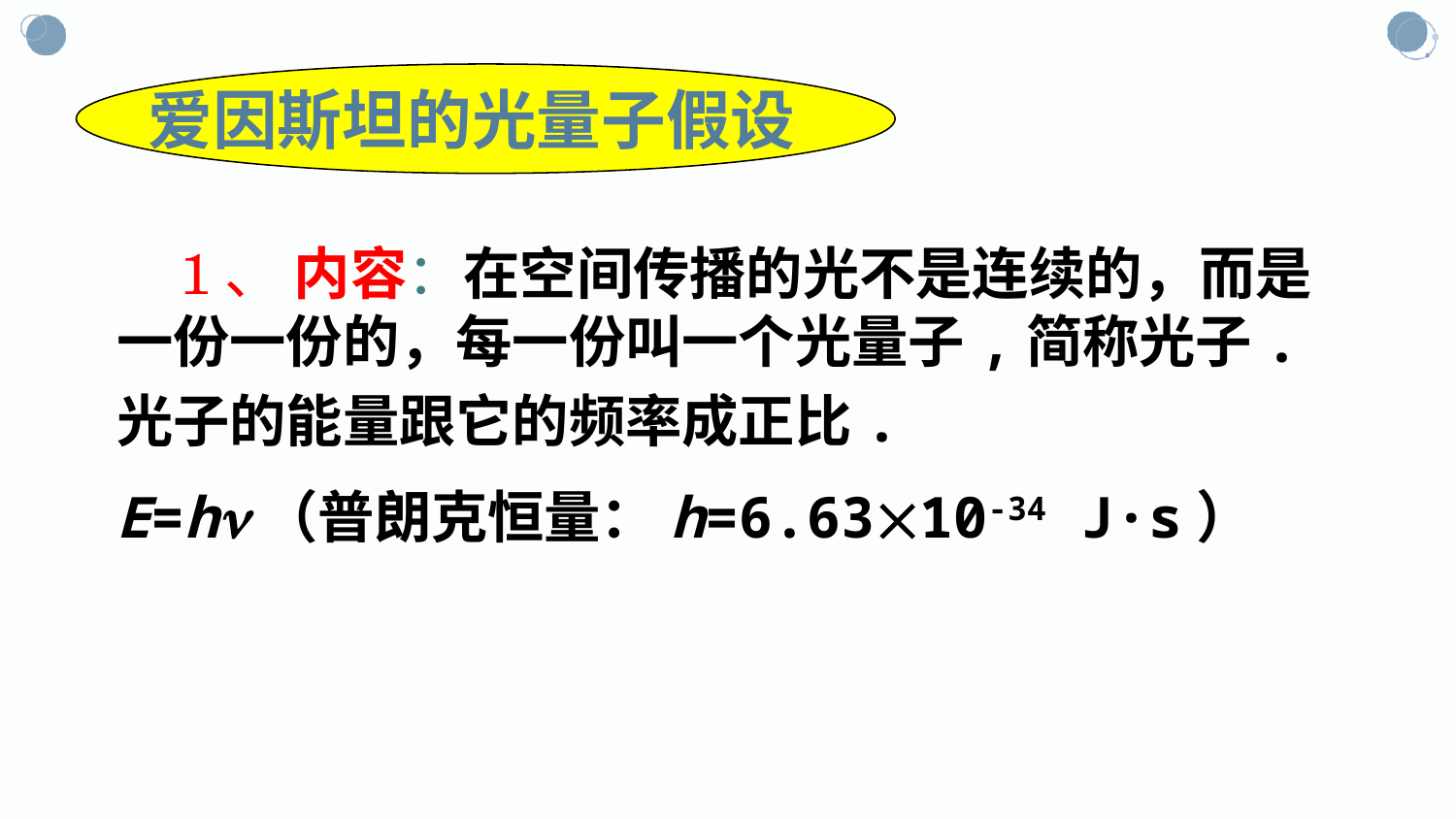

爱因斯坦的光量子假设
    1、 内容：在空间传播的光不是连续的，而是一份一份的，每一份叫一个光量子,简称光子.
光子的能量跟它的频率成正比.
E=hν（普朗克恒量：h=6.63×10-34 J·s）